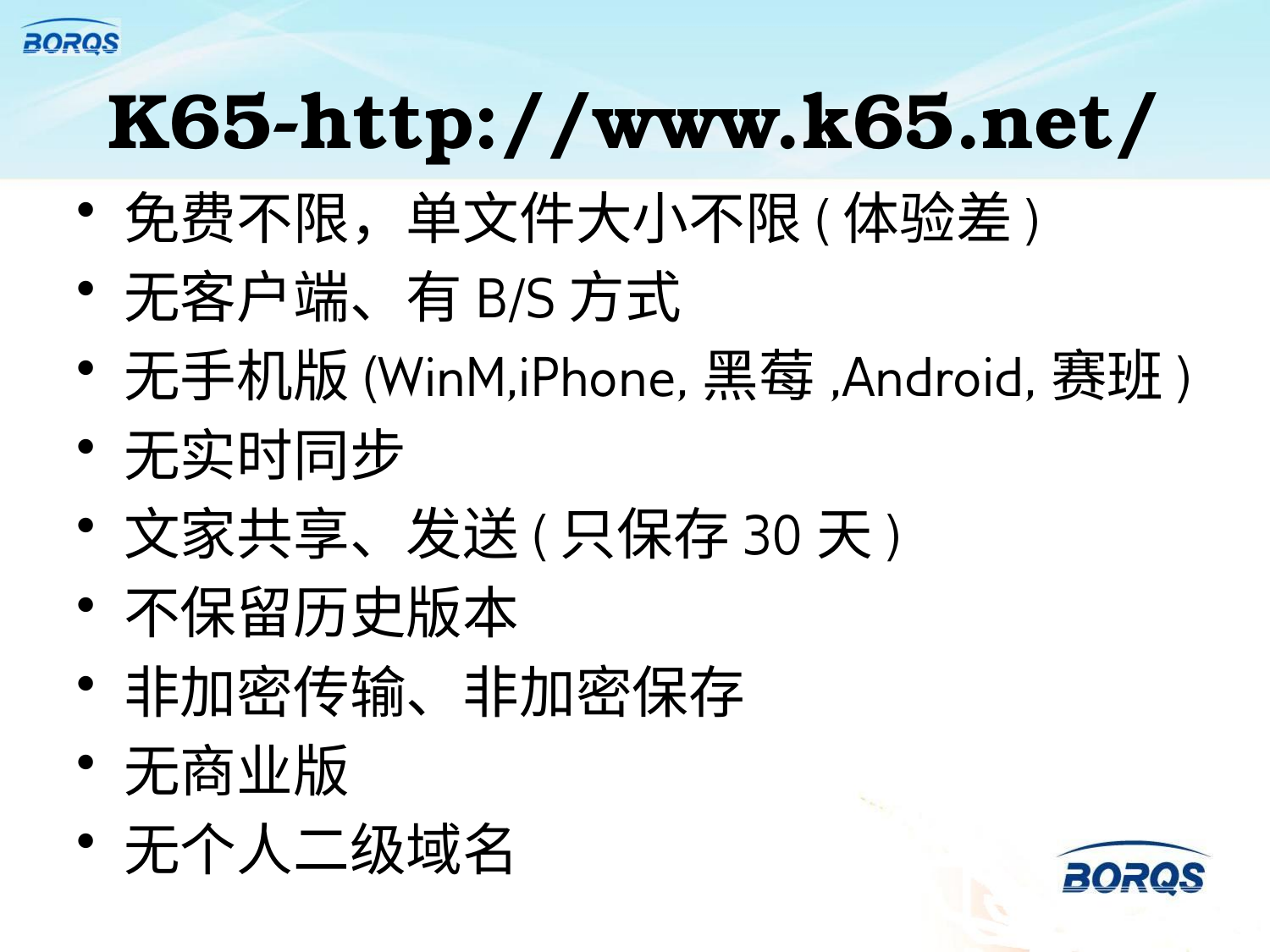

# K65-http://www.k65.net/
免费不限，单文件大小不限(体验差)
无客户端、有B/S方式
无手机版(WinM,iPhone,黑莓,Android,赛班)
无实时同步
文家共享、发送(只保存30天)
不保留历史版本
非加密传输、非加密保存
无商业版
无个人二级域名